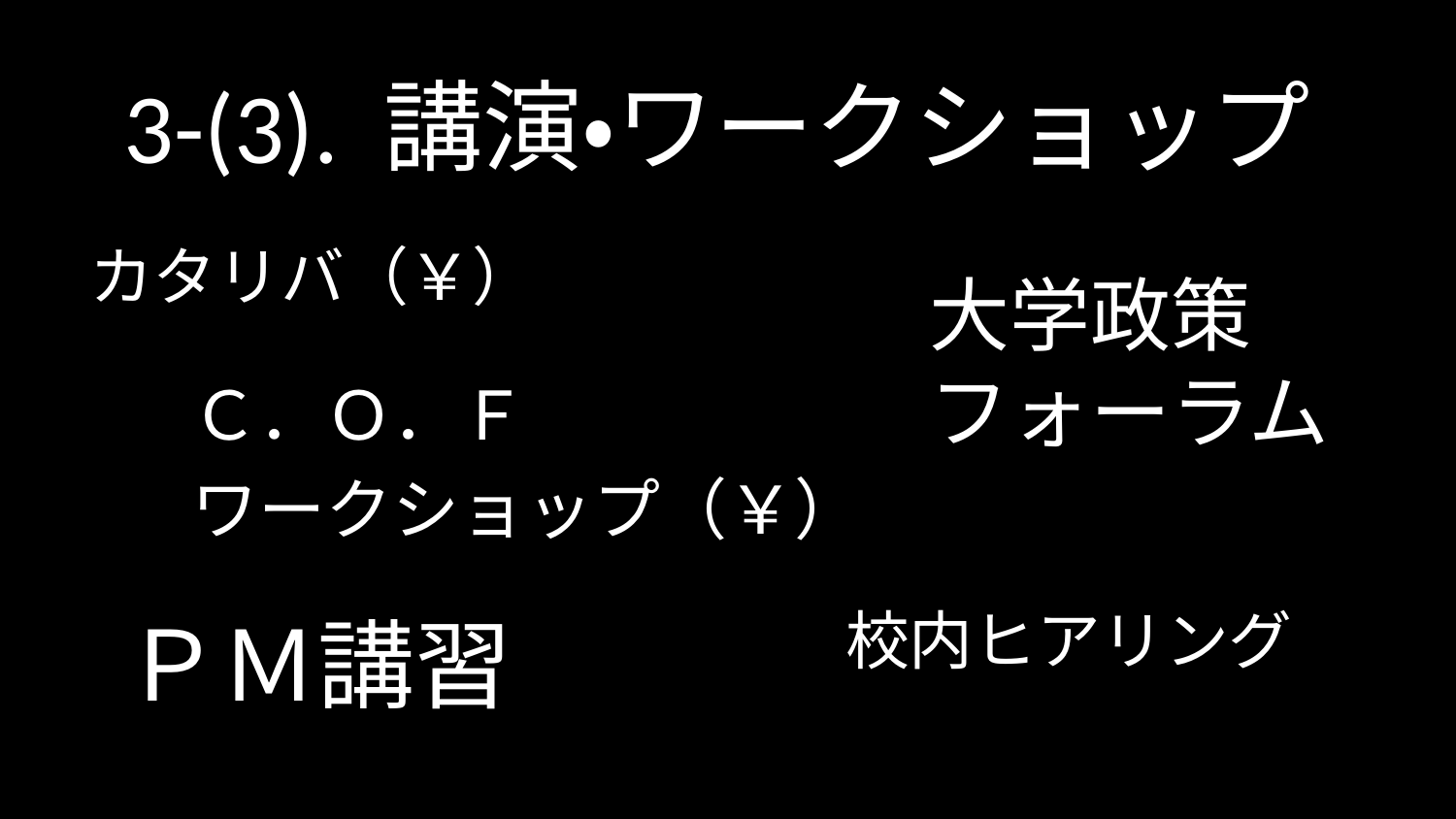

# 3-(3). 講演・ワークショップ

カタリバ（￥）
大学政策フォーラム
Ｃ．Ｏ．Ｆ
ワークショップ（￥）
校内ヒアリング

ＰＭ講習